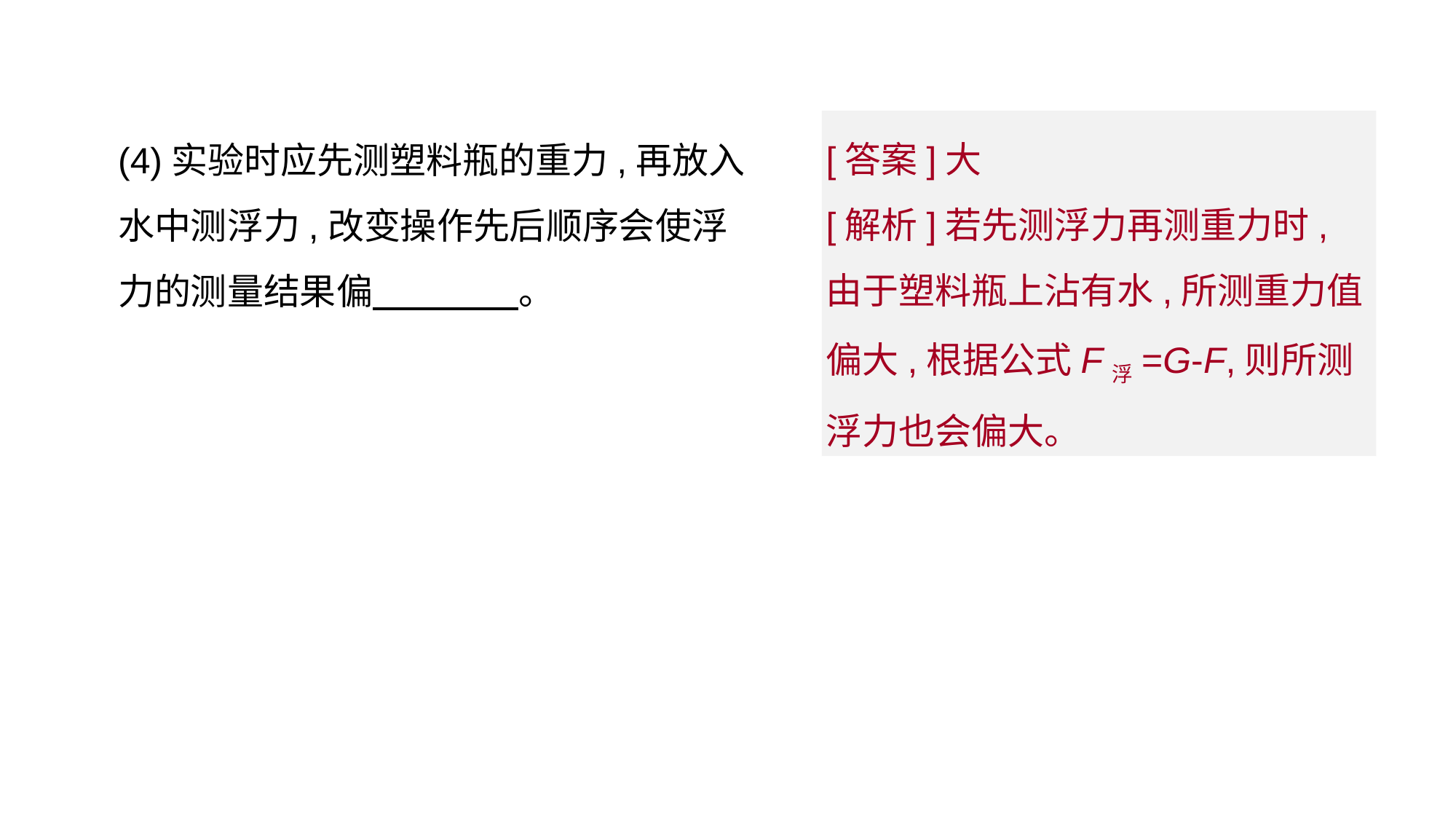

[答案]大
[解析]若先测浮力再测重力时,由于塑料瓶上沾有水,所测重力值偏大,根据公式F浮=G-F,则所测浮力也会偏大。
(4)实验时应先测塑料瓶的重力,再放入水中测浮力,改变操作先后顺序会使浮力的测量结果偏　　　　。